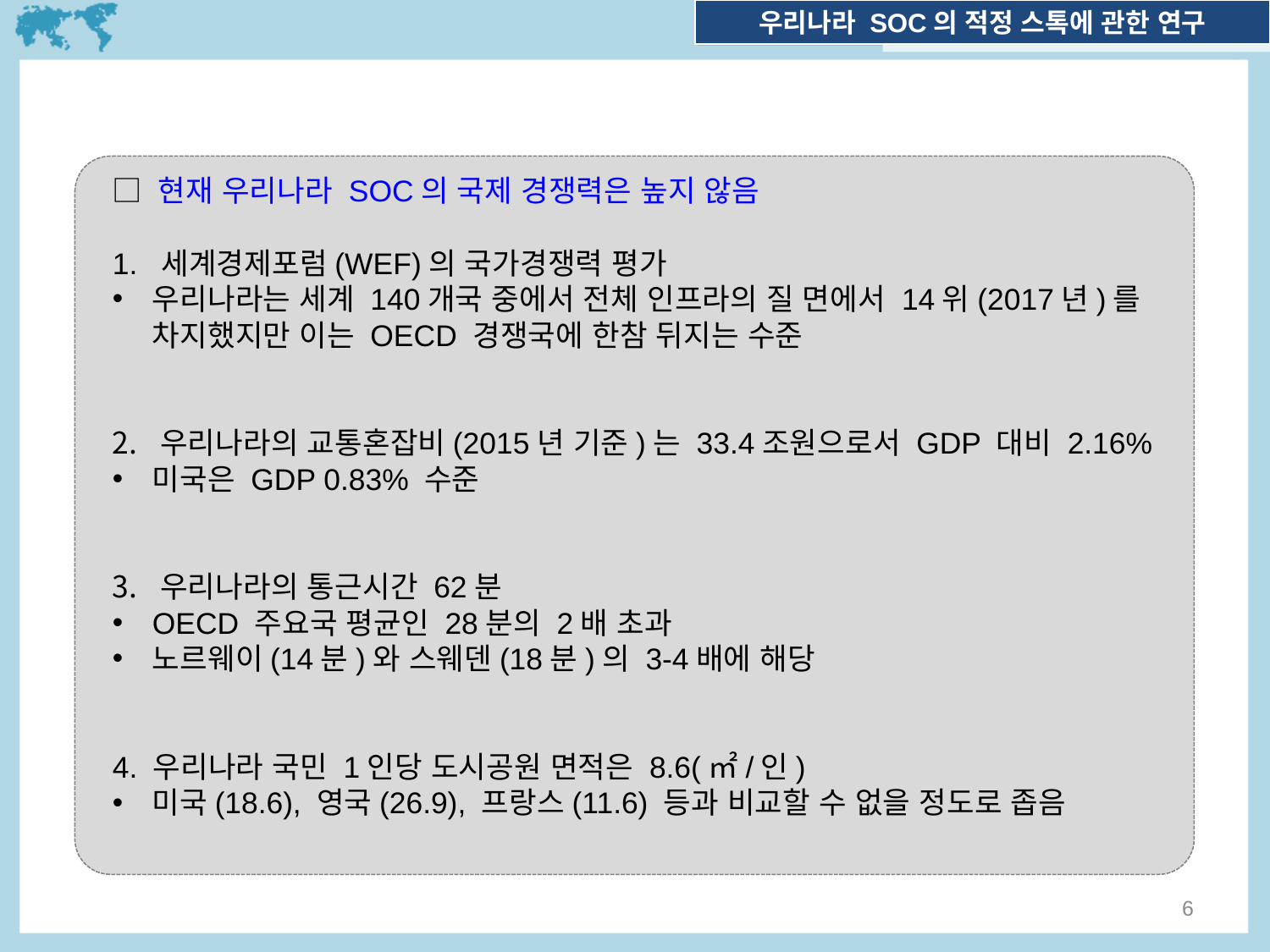

□ 현재 우리나라 SOC의 국제 경쟁력은 높지 않음

1.  세계경제포럼(WEF)의 국가경쟁력 평가
우리나라는 세계 140개국 중에서 전체 인프라의 질 면에서 14위(2017년)를 차지했지만 이는 OECD 경쟁국에 한참 뒤지는 수준

우리나라의 교통혼잡비(2015년 기준)는 33.4조원으로서 GDP 대비 2.16%
미국은 GDP 0.83% 수준

우리나라의 통근시간 62분
OECD 주요국 평균인 28분의 2배 초과
노르웨이(14분)와 스웨덴(18분)의 3-4배에 해당

4. 우리나라 국민 1인당 도시공원 면적은 8.6(㎡/인)
미국(18.6), 영국(26.9), 프랑스(11.6) 등과 비교할 수 없을 정도로 좁음

6